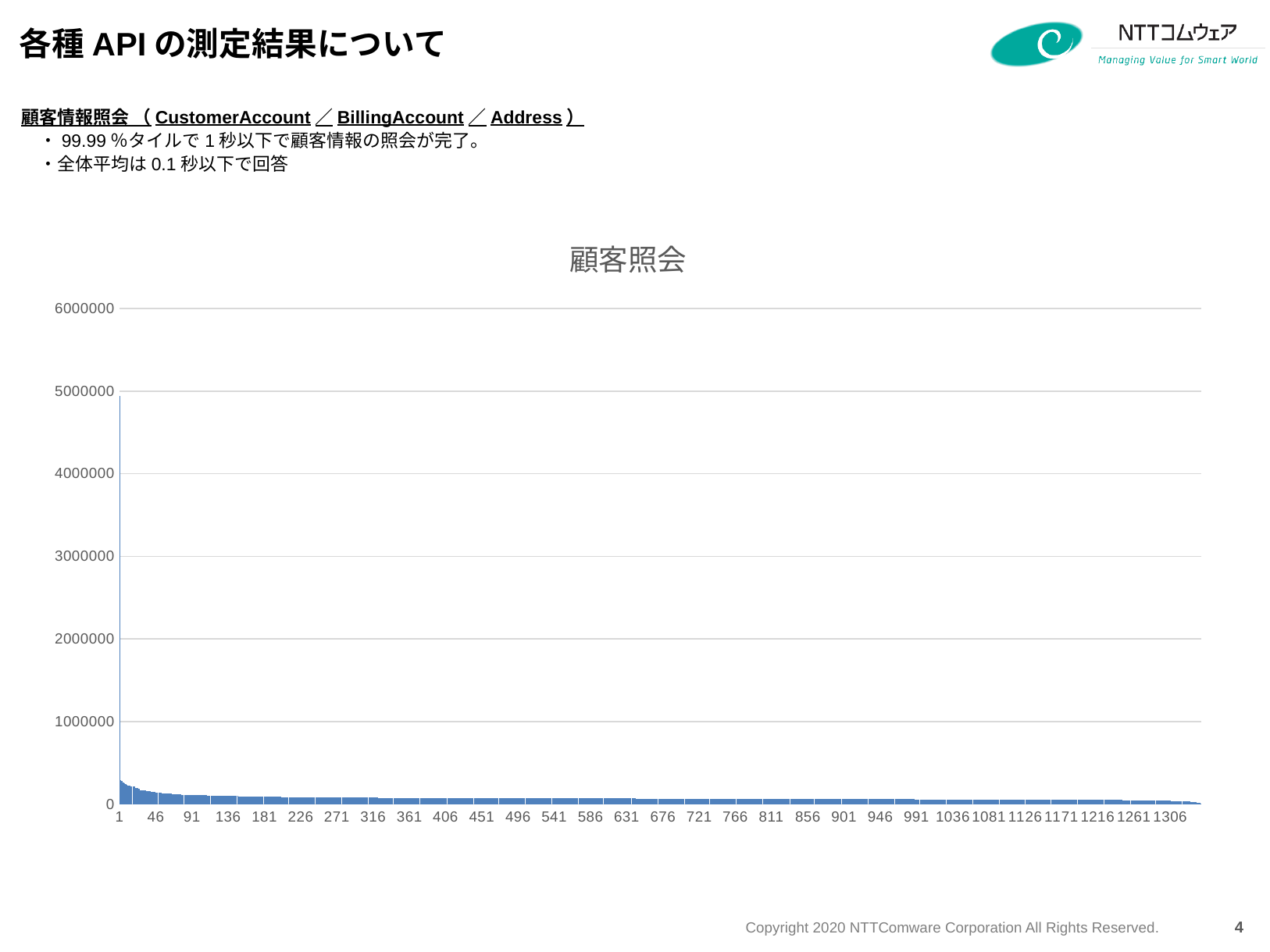

# 各種APIの測定結果について
顧客情報照会 （CustomerAccount／BillingAccount／Address）
　・99.99％タイルで1秒以下で顧客情報の照会が完了。
　・全体平均は0.1秒以下で回答

### Chart: 顧客照会

| Category | 実行結果 |
|---|---|